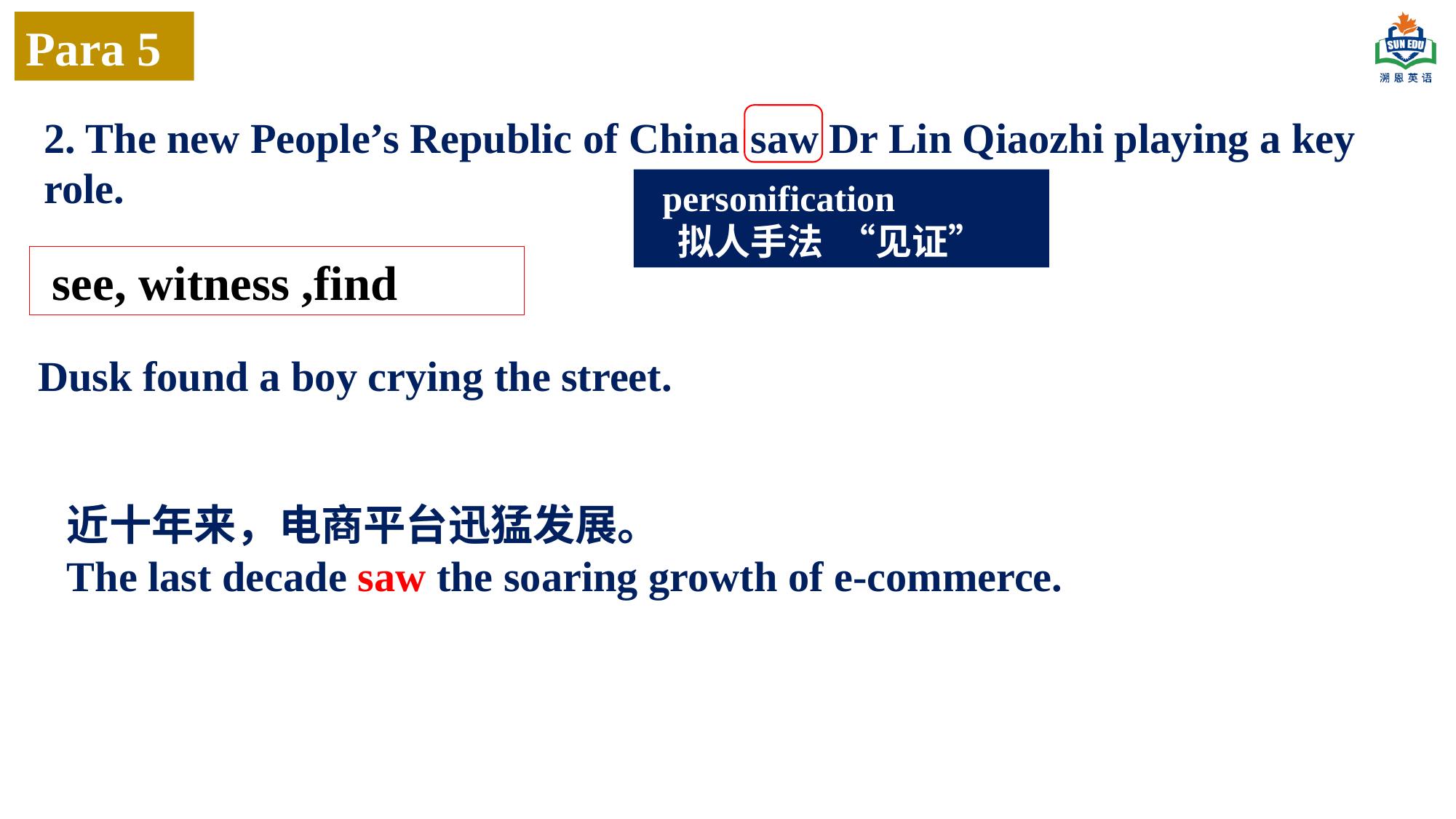

Para 5
2. The new People’s Republic of China saw Dr Lin Qiaozhi playing a key role.

  personification
   拟人手法  “见证”
 see, witness ,find
Dusk found a boy crying the street.
近十年来，电商平台迅猛发展。
The last decade saw the soaring growth of e-commerce.